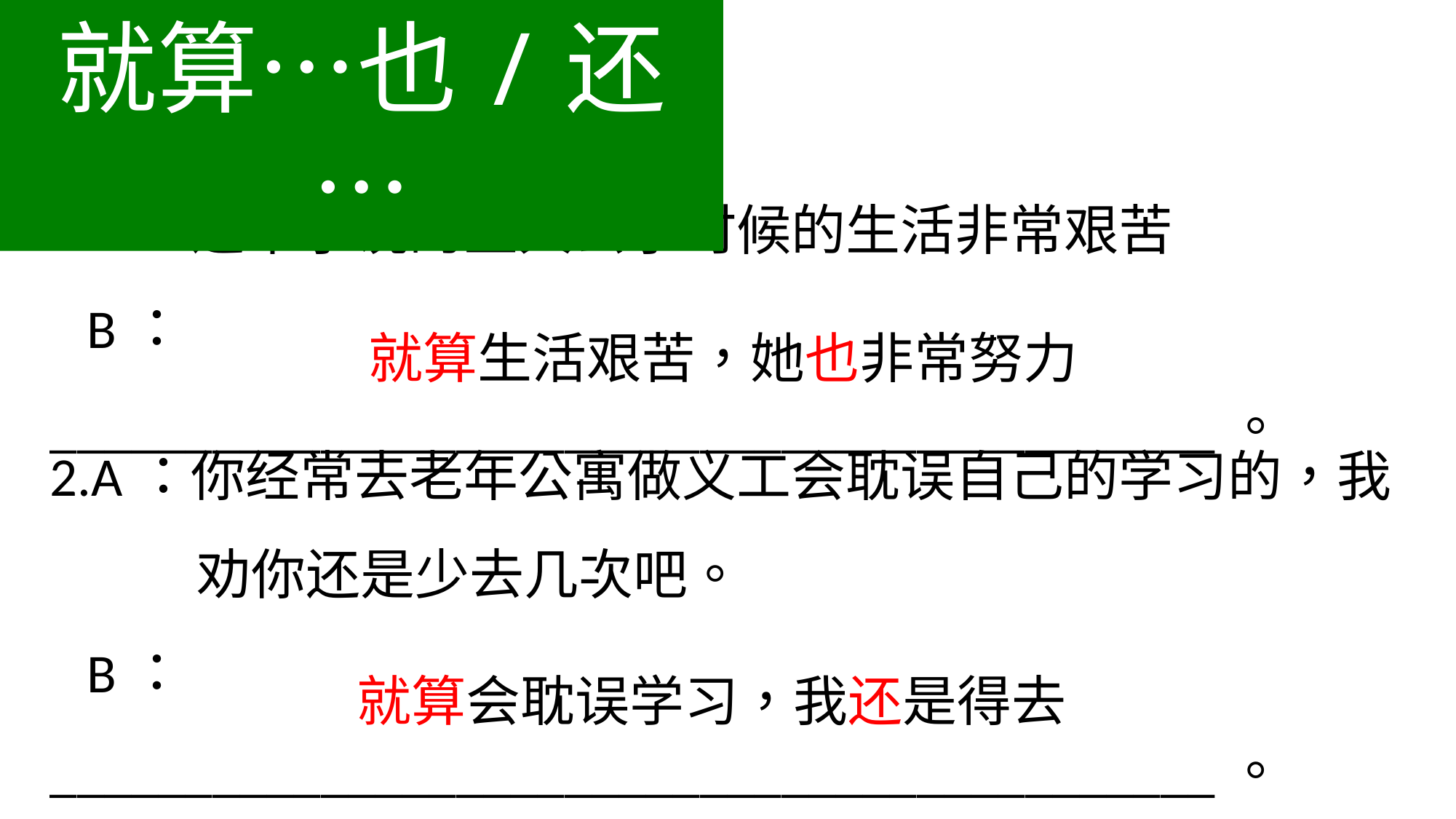

就算…也/还…
1.A：这本小说的主人公小时候的生活非常艰苦
   B：___________________________________________。
就算生活艰苦，她也非常努力
2.A：你经常去老年公寓做义工会耽误自己的学习的，我
           劝你还是少去几次吧。
   B：___________________________________________。
就算会耽误学习，我还是得去